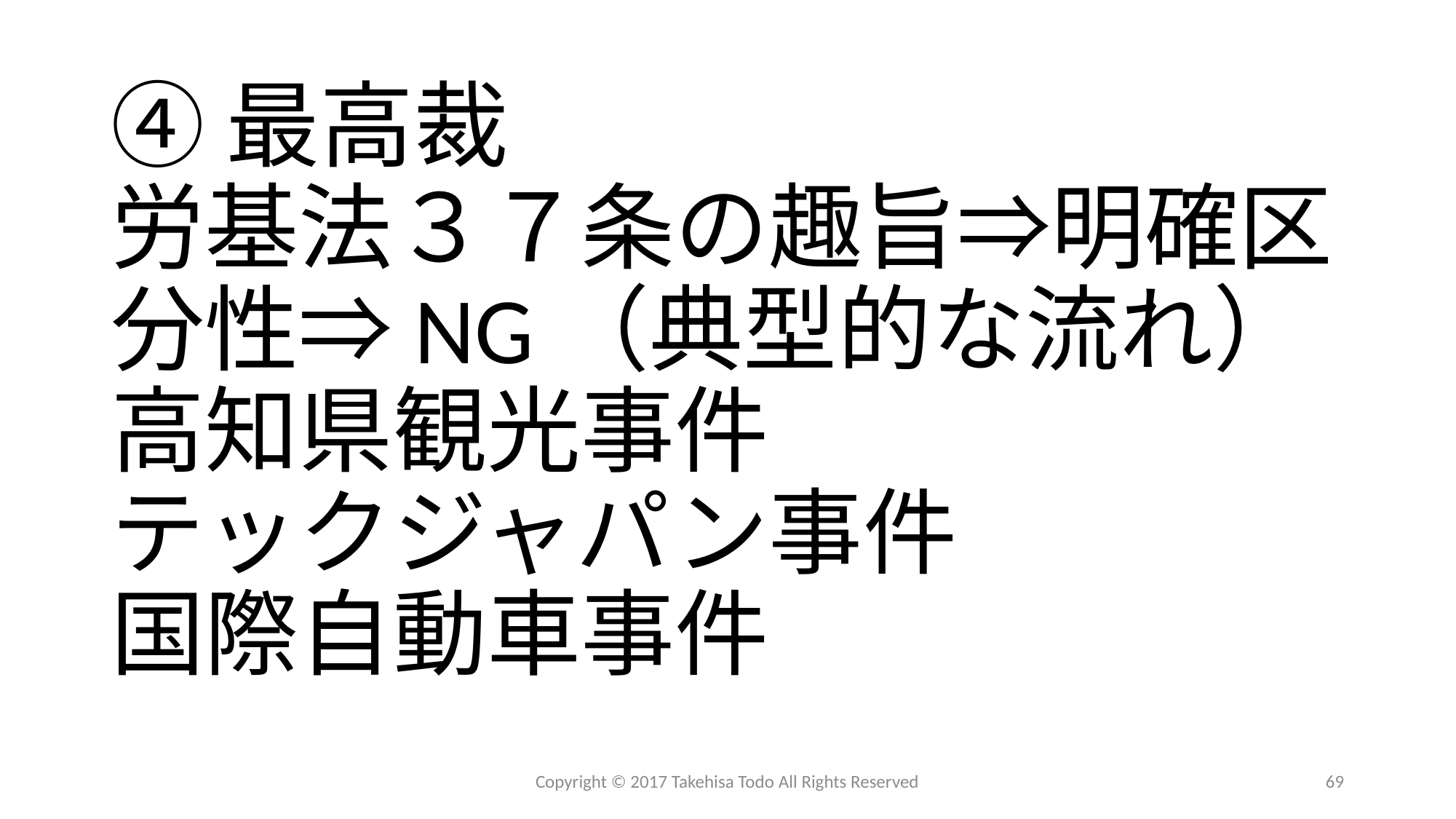

# ④最高裁 労基法３７条の趣旨⇒明確区分性⇒NG（典型的な流れ） 高知県観光事件 テックジャパン事件 国際自動車事件
Copyright © 2017 Takehisa Todo All Rights Reserved
69